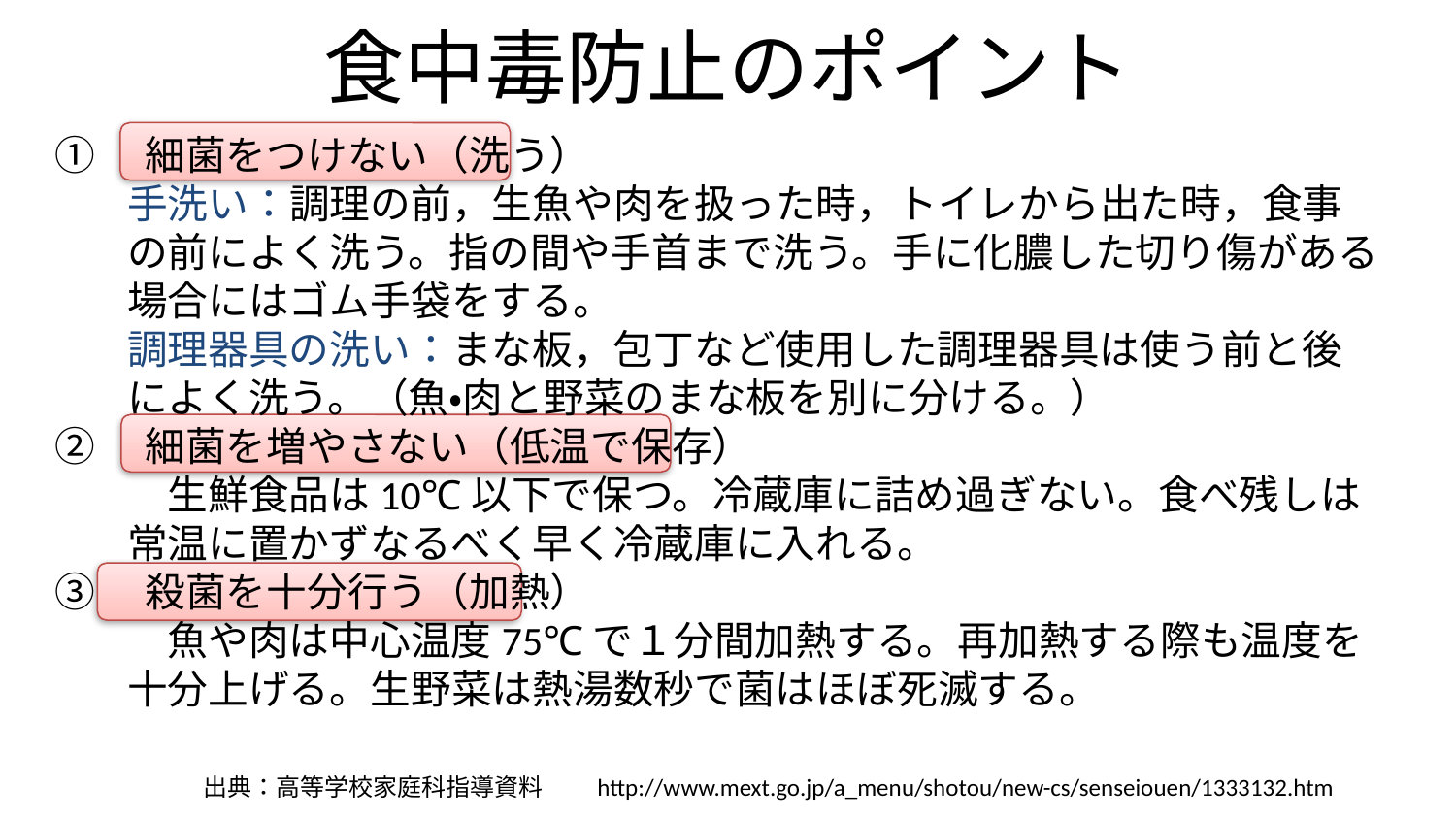

# 食中毒防止のポイント
①　細菌をつけない（洗う）
手洗い：調理の前，生魚や肉を扱った時，トイレから出た時，食事の前によく洗う。指の間や手首まで洗う。手に化膿した切り傷がある場合にはゴム手袋をする。
調理器具の洗い：まな板，包丁など使用した調理器具は使う前と後によく洗う。（魚・肉と野菜のまな板を別に分ける。）
②　細菌を増やさない（低温で保存）
　生鮮食品は10℃以下で保つ。冷蔵庫に詰め過ぎない。食べ残しは常温に置かずなるべく早く冷蔵庫に入れる。
③　殺菌を十分行う（加熱）
　魚や肉は中心温度75℃で１分間加熱する。再加熱する際も温度を十分上げる。生野菜は熱湯数秒で菌はほぼ死滅する。

出典：高等学校家庭科指導資料　　http://www.mext.go.jp/a_menu/shotou/new-cs/senseiouen/1333132.htm